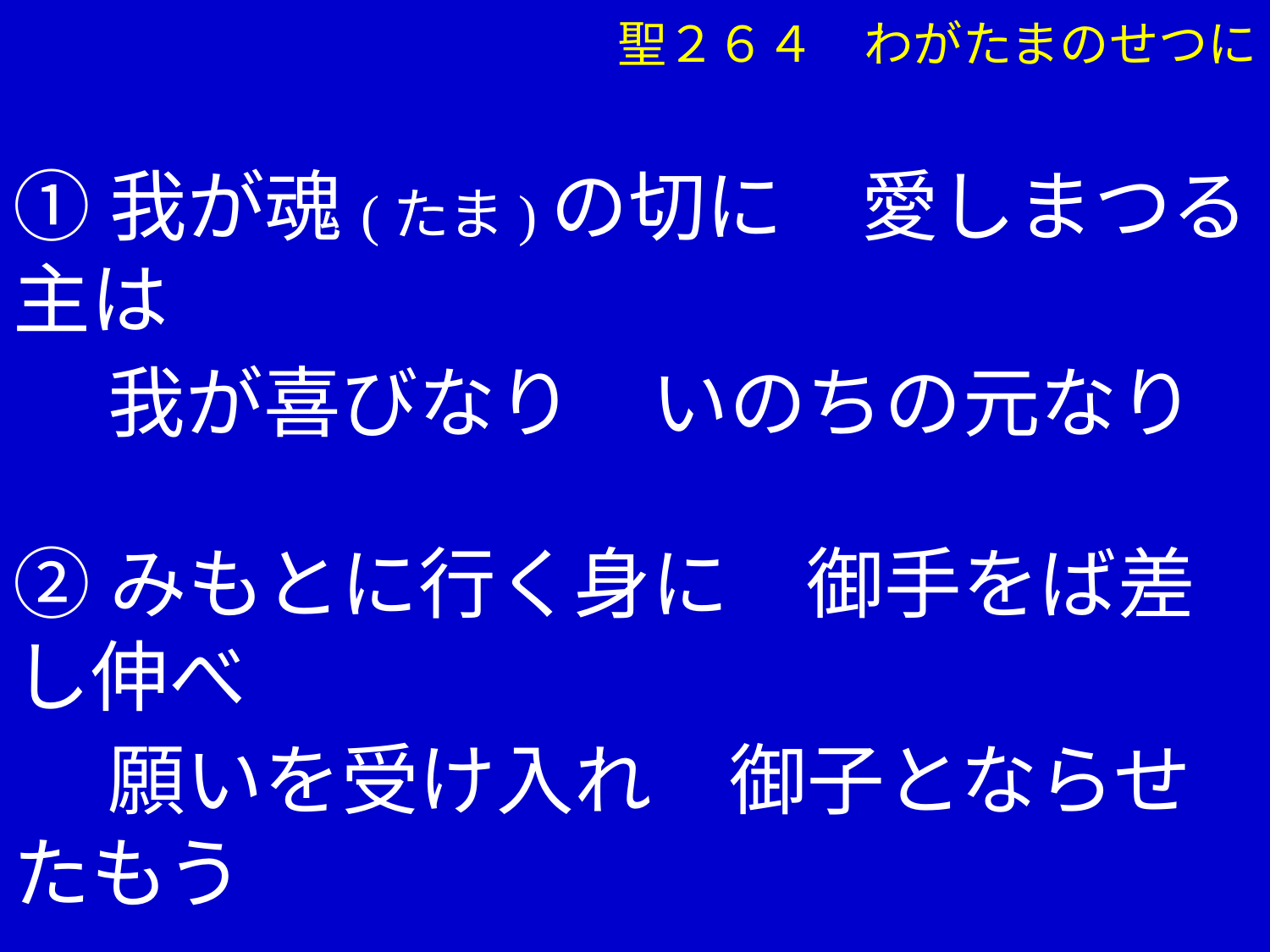

聖２６４　わがたまのせつに

①我が魂(たま)の切に　愛しまつる主は
　 我が喜びなり　いのちの元なり

②みもとに行く身に　御手をば差し伸べ
　 願いを受け入れ　御子とならせたもう